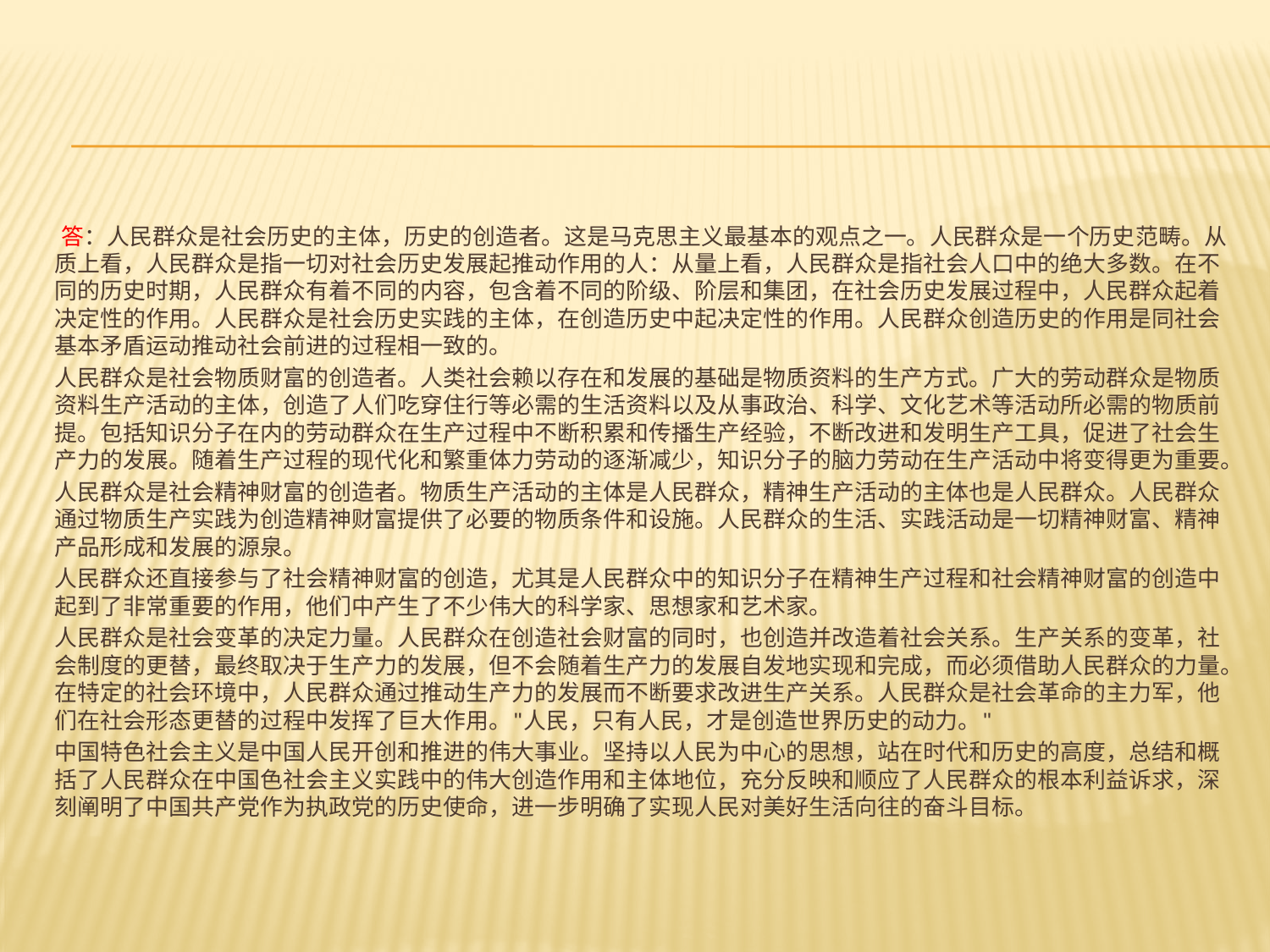

#
 答：人民群众是社会历史的主体，历史的创造者。这是马克思主义最基本的观点之一。人民群众是一个历史范畴。从质上看，人民群众是指一切对社会历史发展起推动作用的人：从量上看，人民群众是指社会人口中的绝大多数。在不同的历史时期，人民群众有着不同的内容，包含着不同的阶级、阶层和集团，在社会历史发展过程中，人民群众起着决定性的作用。人民群众是社会历史实践的主体，在创造历史中起决定性的作用。人民群众创造历史的作用是同社会基本矛盾运动推动社会前进的过程相一致的。
人民群众是社会物质财富的创造者。人类社会赖以存在和发展的基础是物质资料的生产方式。广大的劳动群众是物质资料生产活动的主体，创造了人们吃穿住行等必需的生活资料以及从事政治、科学、文化艺术等活动所必需的物质前提。包括知识分子在内的劳动群众在生产过程中不断积累和传播生产经验，不断改进和发明生产工具，促进了社会生产力的发展。随着生产过程的现代化和繁重体力劳动的逐渐减少，知识分子的脑力劳动在生产活动中将变得更为重要。
人民群众是社会精神财富的创造者。物质生产活动的主体是人民群众，精神生产活动的主体也是人民群众。人民群众通过物质生产实践为创造精神财富提供了必要的物质条件和设施。人民群众的生活、实践活动是一切精神财富、精神产品形成和发展的源泉。
人民群众还直接参与了社会精神财富的创造，尤其是人民群众中的知识分子在精神生产过程和社会精神财富的创造中起到了非常重要的作用，他们中产生了不少伟大的科学家、思想家和艺术家。
人民群众是社会变革的决定力量。人民群众在创造社会财富的同时，也创造并改造着社会关系。生产关系的变革，社会制度的更替，最终取决于生产力的发展，但不会随着生产力的发展自发地实现和完成，而必须借助人民群众的力量。在特定的社会环境中，人民群众通过推动生产力的发展而不断要求改进生产关系。人民群众是社会革命的主力军，他们在社会形态更替的过程中发挥了巨大作用。"人民，只有人民，才是创造世界历史的动力。"
中国特色社会主义是中国人民开创和推进的伟大事业。坚持以人民为中心的思想，站在时代和历史的高度，总结和概括了人民群众在中国色社会主义实践中的伟大创造作用和主体地位，充分反映和顺应了人民群众的根本利益诉求，深刻阐明了中国共产党作为执政党的历史使命，进一步明确了实现人民对美好生活向往的奋斗目标。